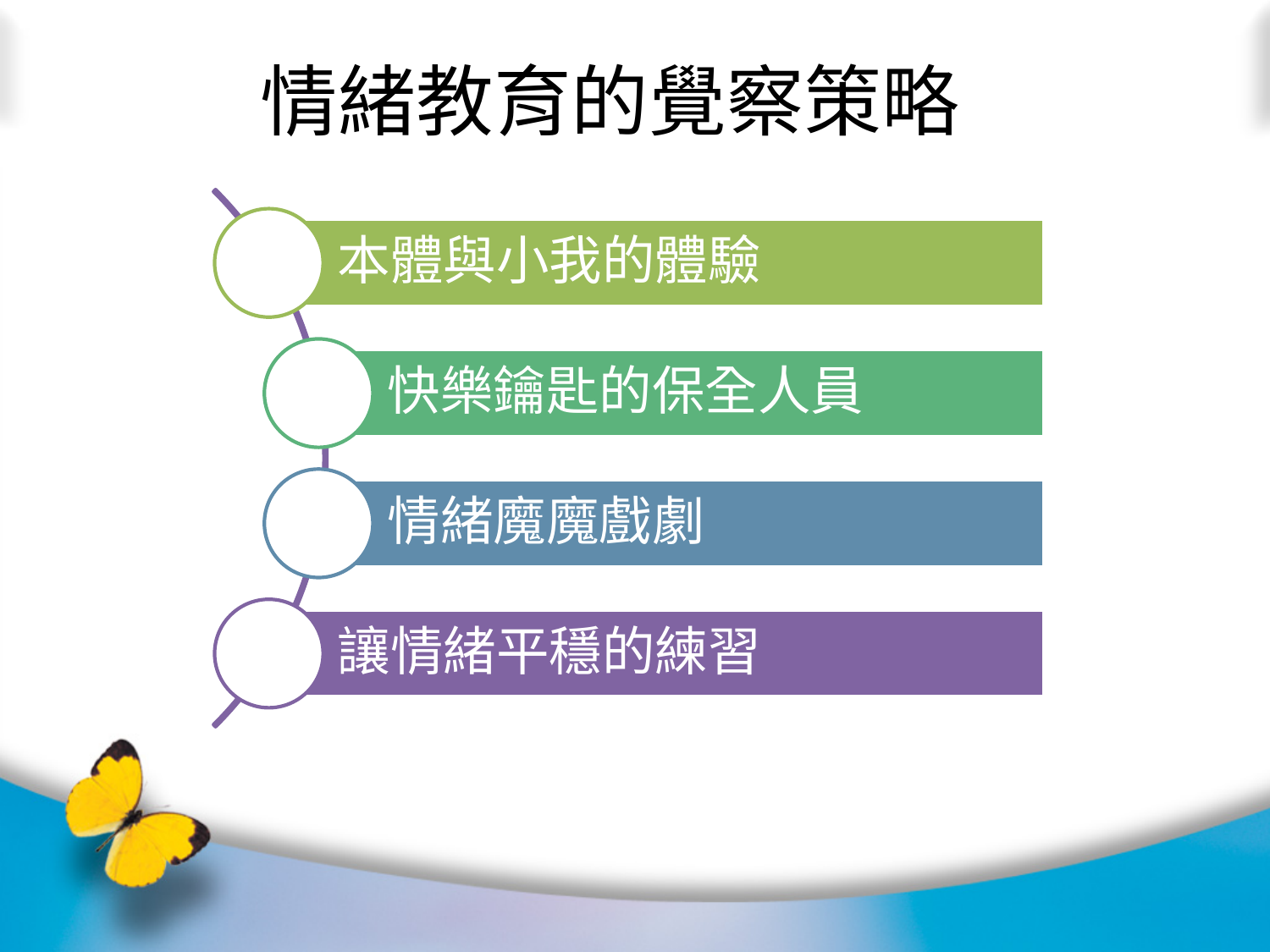

情緒教育的覺察策略
本體與小我的體驗
快樂鑰匙的保全人員
情緒魔魔戲劇
讓情緒平穩的練習